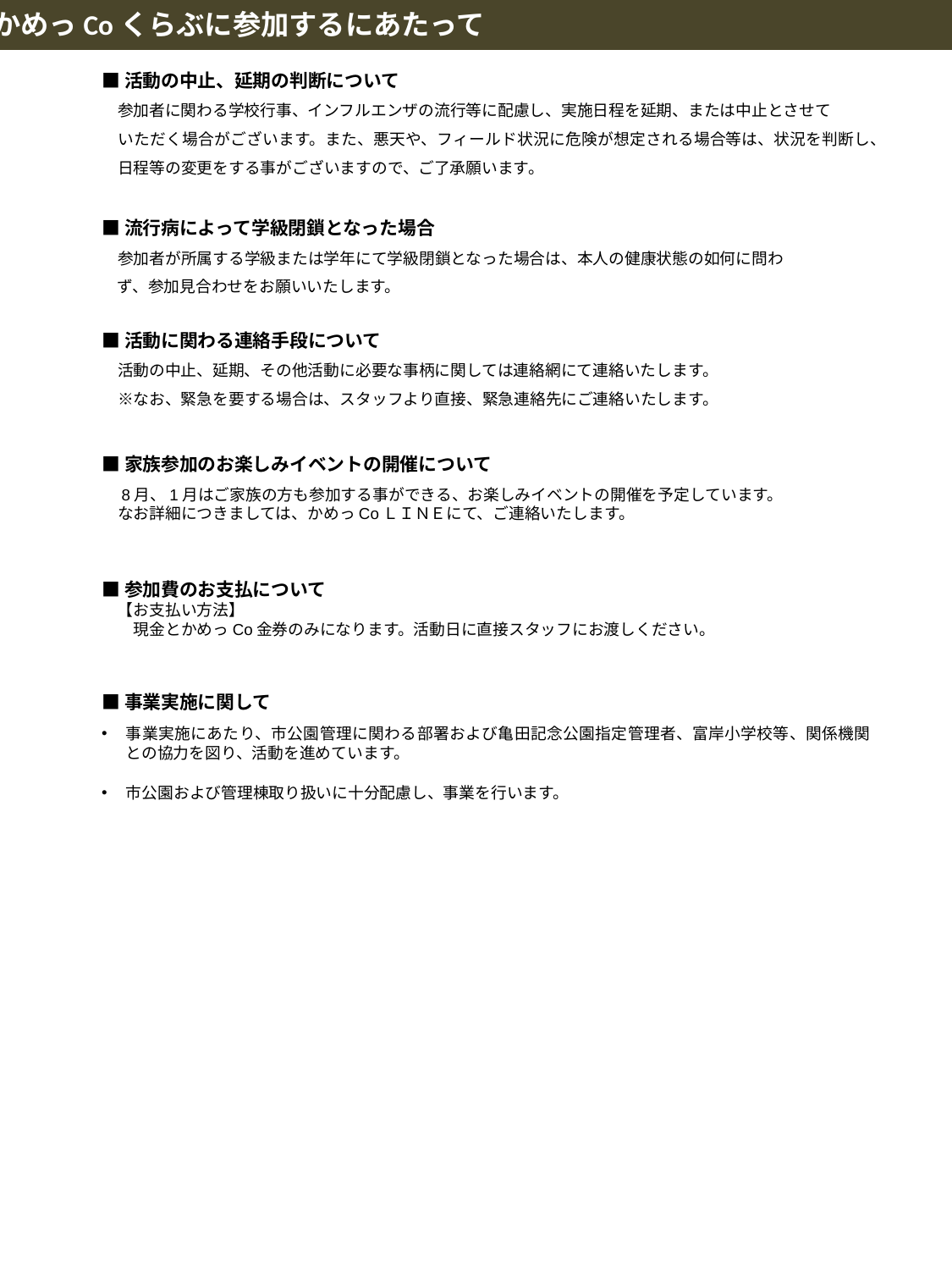

かめっCoくらぶに参加するにあたって
■活動の中止、延期の判断について
　参加者に関わる学校行事、インフルエンザの流行等に配慮し、実施日程を延期、または中止とさせて
　いただく場合がございます。また、悪天や、フィールド状況に危険が想定される場合等は、状況を判断し、
　日程等の変更をする事がございますので、ご了承願います。

■流行病によって学級閉鎖となった場合
　参加者が所属する学級または学年にて学級閉鎖となった場合は、本人の健康状態の如何に問わ
　ず、参加見合わせをお願いいたします。

■活動に関わる連絡手段について
　活動の中止、延期、その他活動に必要な事柄に関しては連絡網にて連絡いたします。
　※なお、緊急を要する場合は、スタッフより直接、緊急連絡先にご連絡いたします。

■家族参加のお楽しみイベントの開催について
　8月、1月はご家族の方も参加する事ができる、お楽しみイベントの開催を予定しています。
　なお詳細につきましては、かめっCoＬＩＮＥにて、ご連絡いたします。

■参加費のお支払について
　【お支払い方法】
　　現金とかめっCo金券のみになります。活動日に直接スタッフにお渡しください。

■事業実施に関して
事業実施にあたり、市公園管理に関わる部署および亀田記念公園指定管理者、富岸小学校等、関係機関との協力を図り、活動を進めています。
市公園および管理棟取り扱いに十分配慮し、事業を行います。